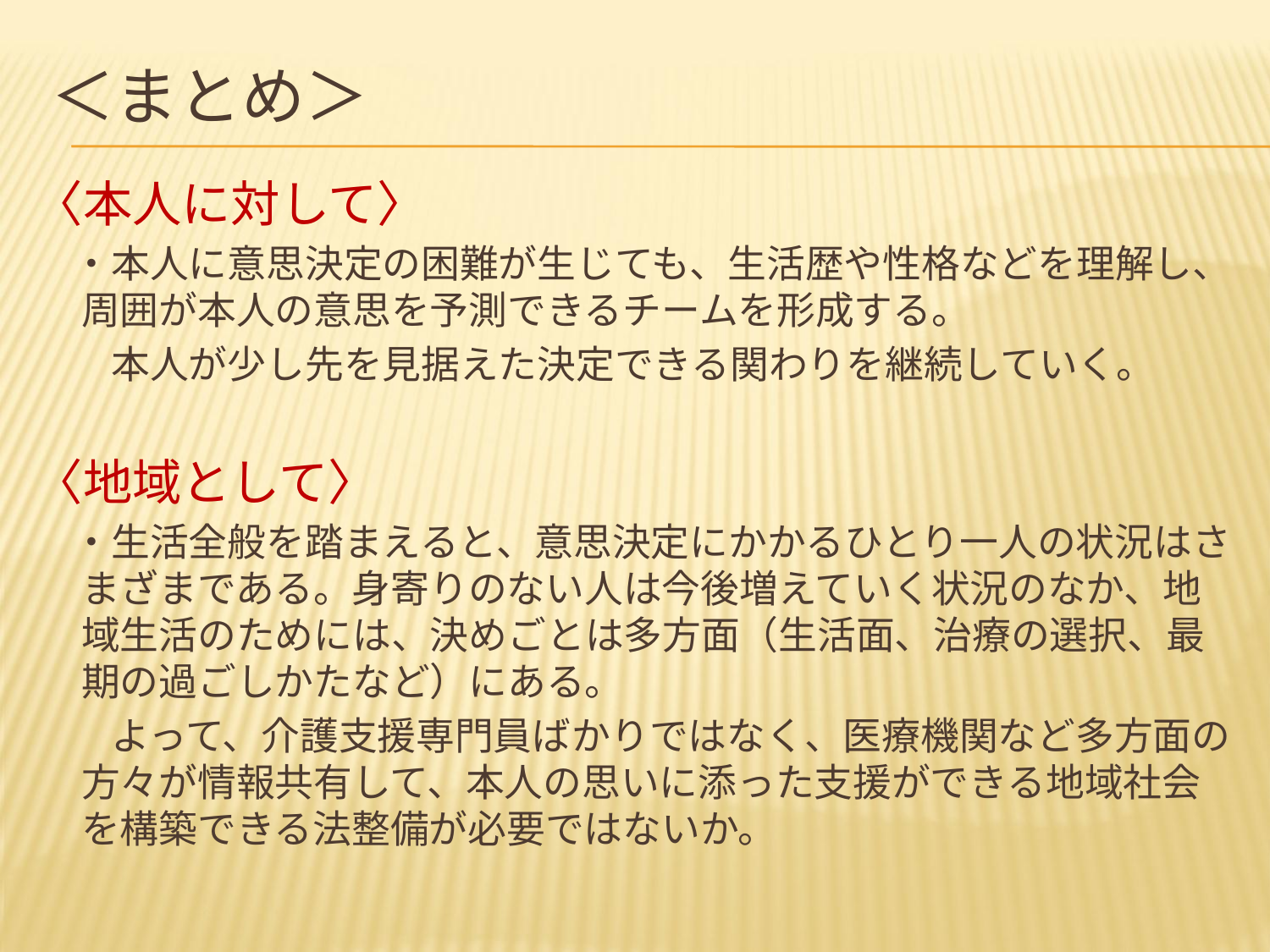

# ＜まとめ＞
〈本人に対して〉
　・本人に意思決定の困難が生じても、生活歴や性格などを理解し、周囲が本人の意思を予測できるチームを形成する。
　　本人が少し先を見据えた決定できる関わりを継続していく。

〈地域として〉
　・生活全般を踏まえると、意思決定にかかるひとり一人の状況はさまざまである。身寄りのない人は今後増えていく状況のなか、地域生活のためには、決めごとは多方面（生活面、治療の選択、最期の過ごしかたなど）にある。
　　よって、介護支援専門員ばかりではなく、医療機関など多方面の方々が情報共有して、本人の思いに添った支援ができる地域社会を構築できる法整備が必要ではないか。